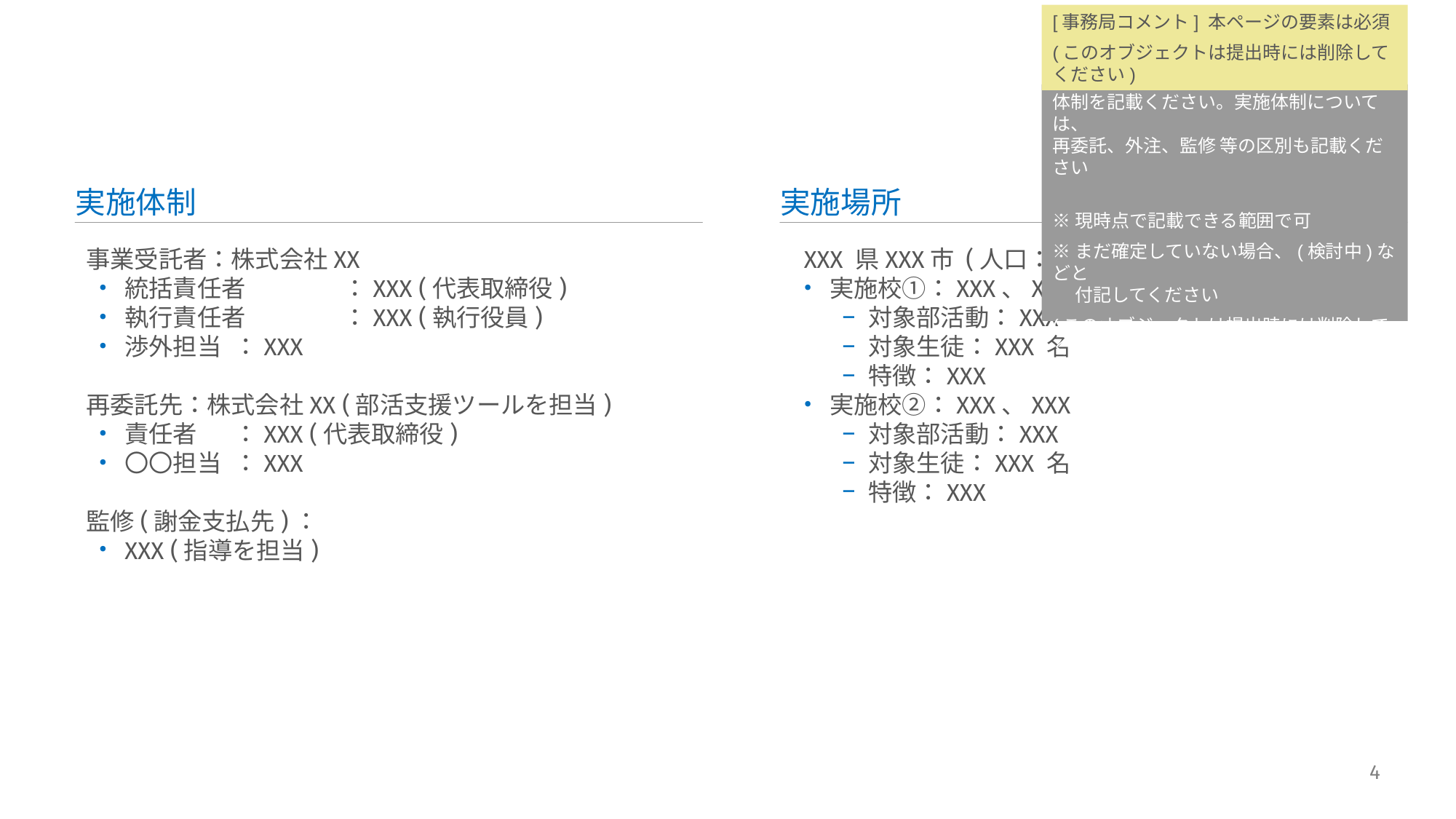

[事務局コメント] 本ページの要素は必須
(このオブジェクトは提出時には削除してください)
# 1. 実施体制 ・場所
[事務局コメント] 本事業を実施する上での
体制を記載ください。実施体制については、
再委託、外注、監修 等の区別も記載ください
※現時点で記載できる範囲で可
※まだ確定していない場合、(検討中)などと
　 付記してください
(このオブジェクトは提出時には削除してください)
実施体制
実施場所
事業受託者：株式会社XX
統括責任者	：XXX (代表取締役)
執行責任者	：XXX (執行役員)
渉外担当	：XXX

再委託先：株式会社XX (部活支援ツールを担当)
責任者	：XXX (代表取締役)
〇〇担当	：XXX

監修(謝金支払先)：
XXX (指導を担当)

XXX 県XXX市 (人口：XXX人)
実施校①：XXX、XXX
対象部活動：XXX
対象生徒：XXX 名
特徴：XXX
実施校②：XXX、XXX
対象部活動：XXX
対象生徒：XXX 名
特徴：XXX